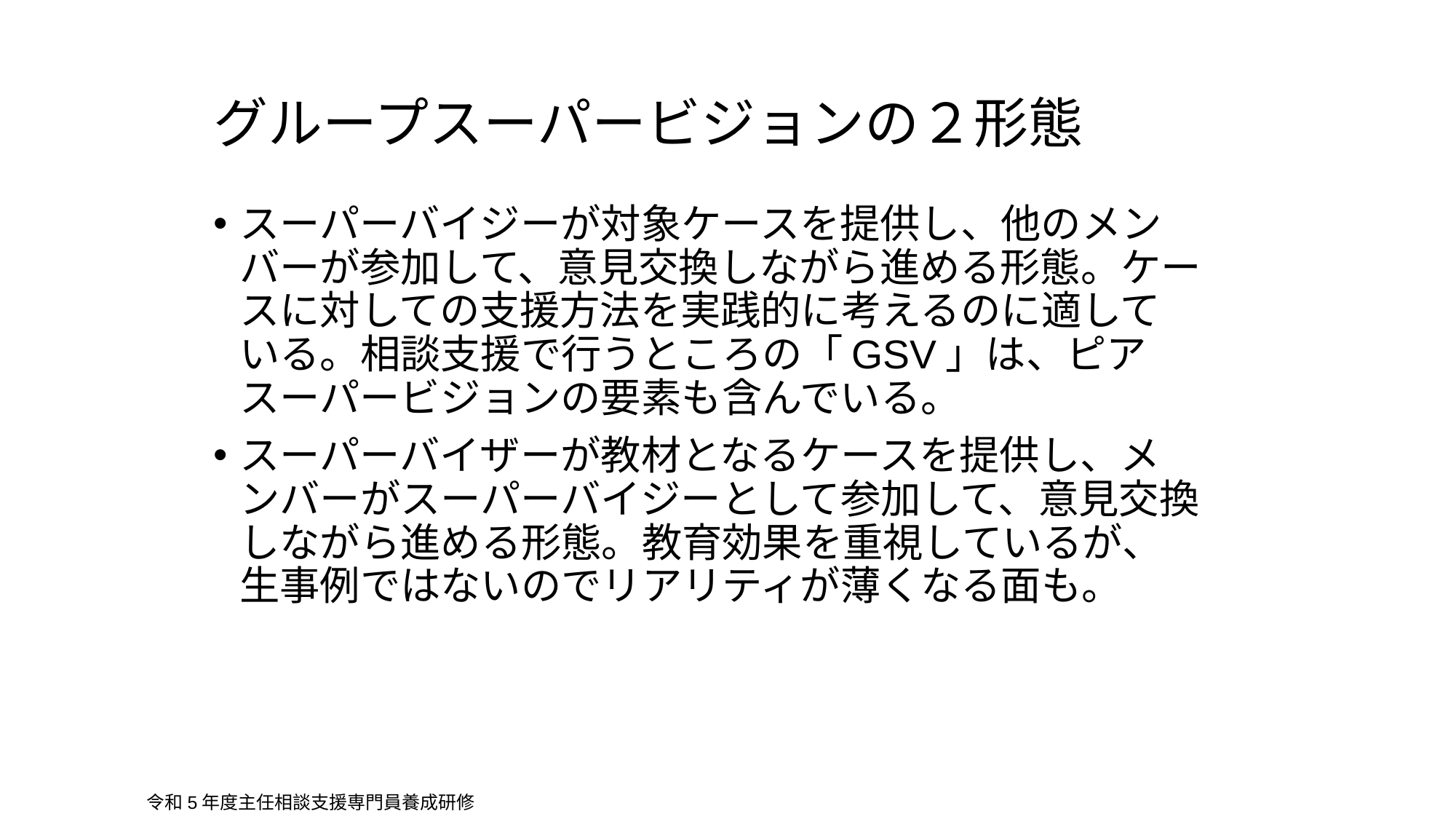

# グループスーパービジョンの２形態
スーパーバイジーが対象ケースを提供し、他のメンバーが参加して、意見交換しながら進める形態。ケースに対しての支援方法を実践的に考えるのに適している。相談支援で行うところの「GSV」は、ピアスーパービジョンの要素も含んでいる。
スーパーバイザーが教材となるケースを提供し、メンバーがスーパーバイジーとして参加して、意見交換しながら進める形態。教育効果を重視しているが、生事例ではないのでリアリティが薄くなる面も。
令和5年度主任相談支援専門員養成研修